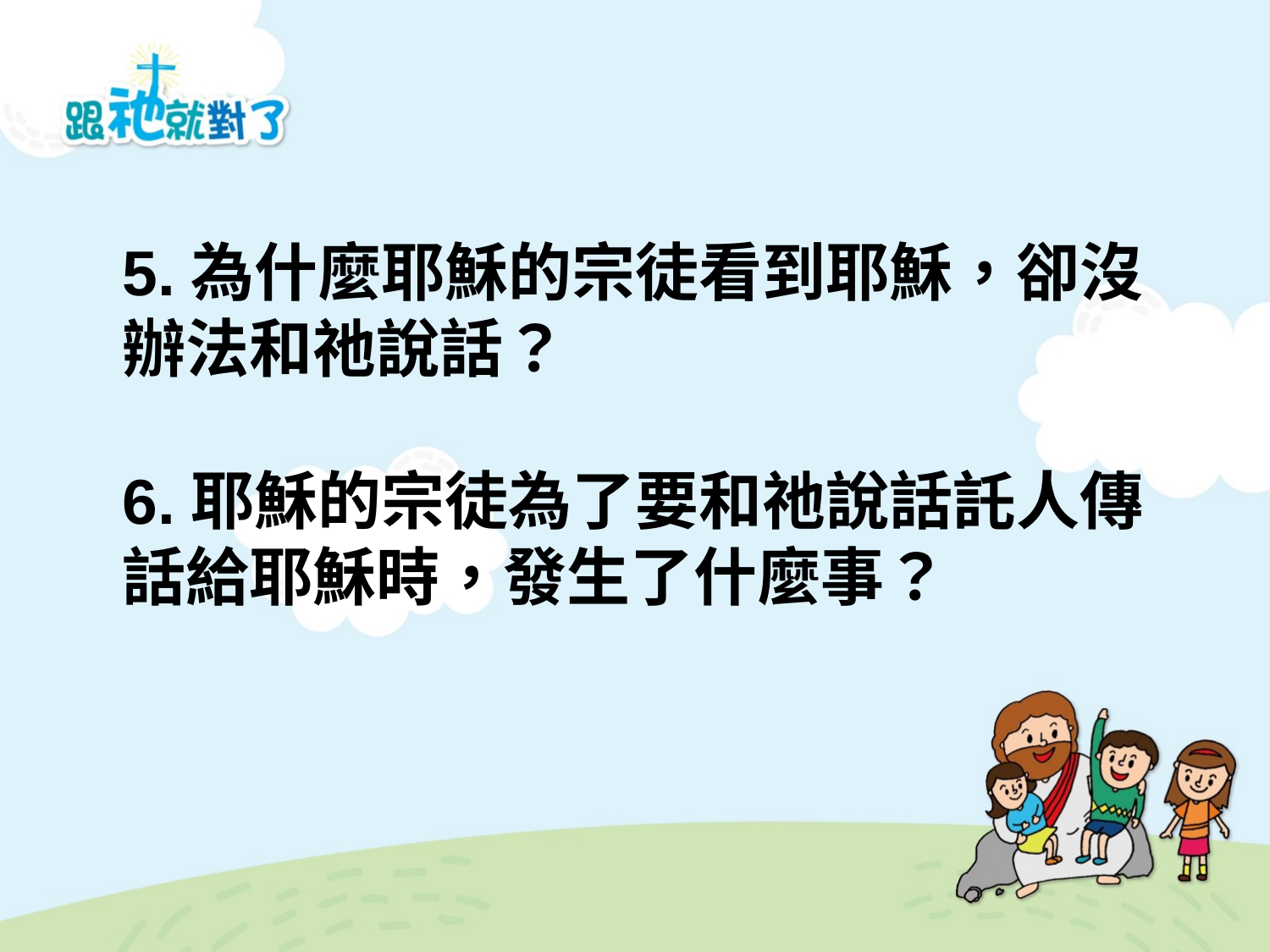

5.為什麼耶穌的宗徒看到耶穌，卻沒辦法和祂說話？

6.耶穌的宗徒為了要和祂說話託人傳話給耶穌時，發生了什麼事？